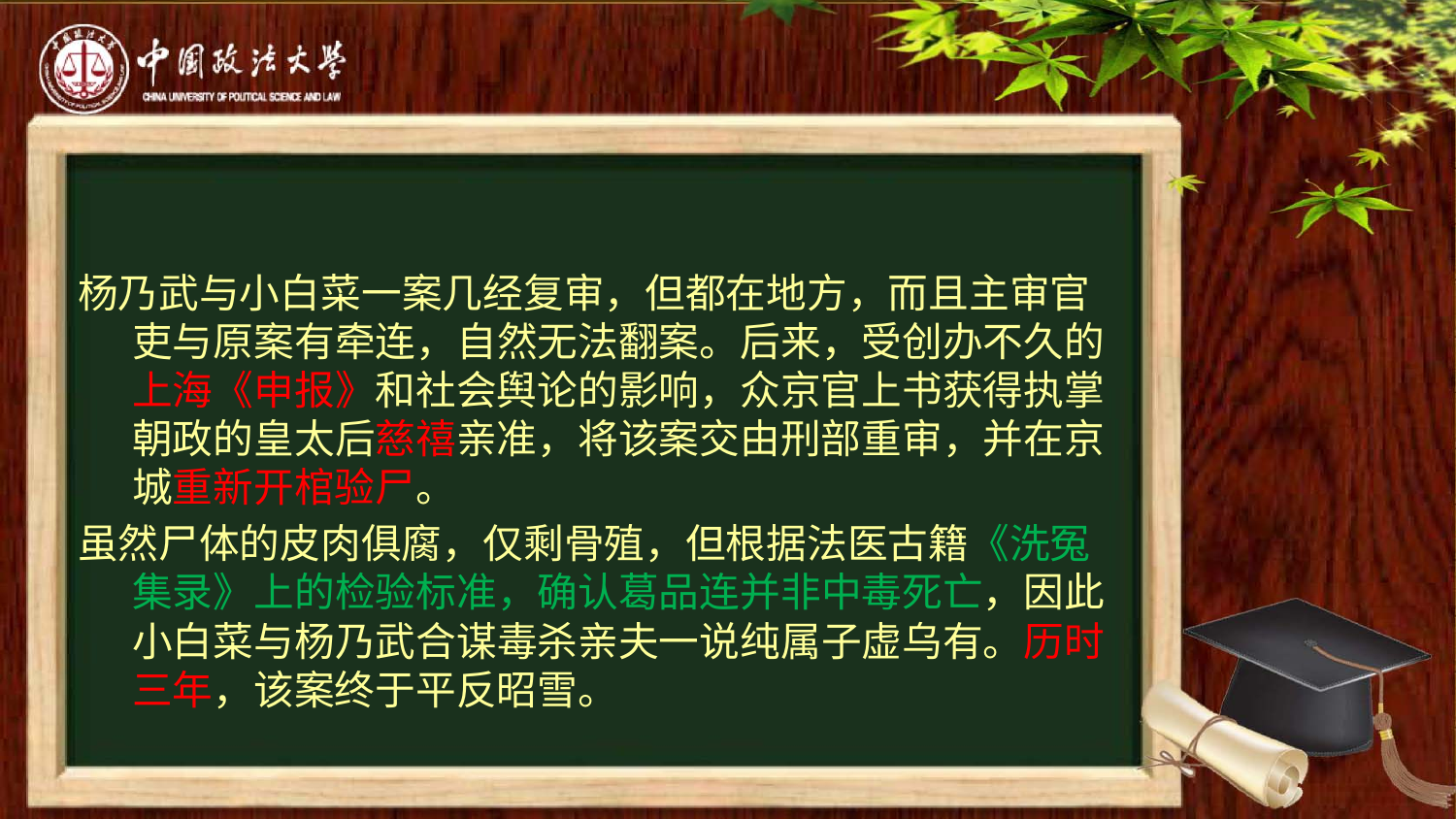

#
杨乃武与小白菜一案几经复审，但都在地方，而且主审官吏与原案有牵连，自然无法翻案。后来，受创办不久的上海《申报》和社会舆论的影响，众京官上书获得执掌朝政的皇太后慈禧亲准，将该案交由刑部重审，并在京城重新开棺验尸。
虽然尸体的皮肉俱腐，仅剩骨殖，但根据法医古籍《洗冤集录》上的检验标准，确认葛品连并非中毒死亡，因此小白菜与杨乃武合谋毒杀亲夫一说纯属子虚乌有。历时三年，该案终于平反昭雪。